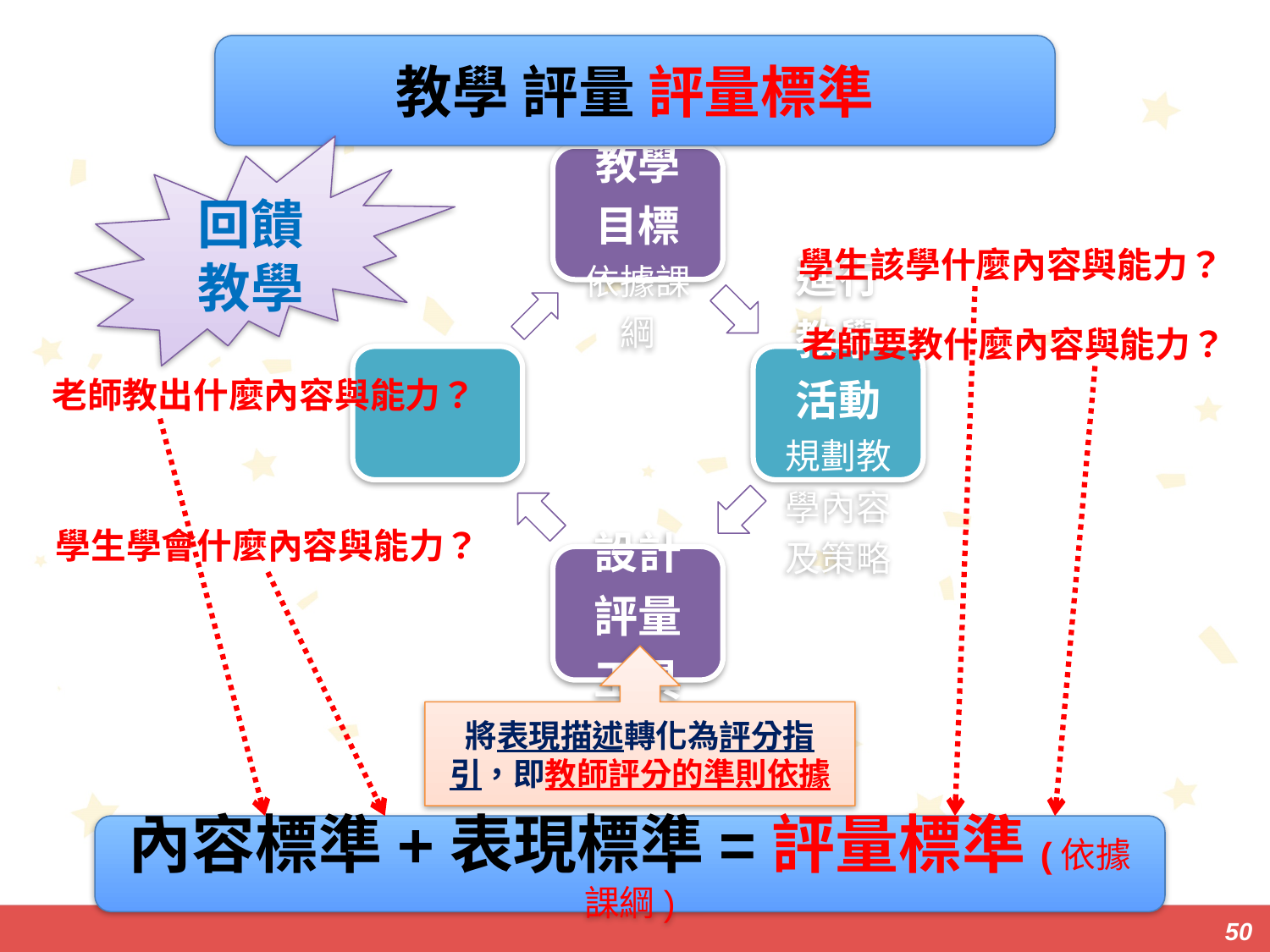

教學 評量 評量標準
回饋教學
規劃教學內容及策略
設計評量工具
 擬定教學目標
依據課綱
學生該學什麼內容與能力？
老師要教什麼內容與能力？
老師教出什麼內容與能力？
學生學會什麼內容與能力？
將表現描述轉化為評分指引，即教師評分的準則依據
內容標準+表現標準=評量標準(依據課綱)
50